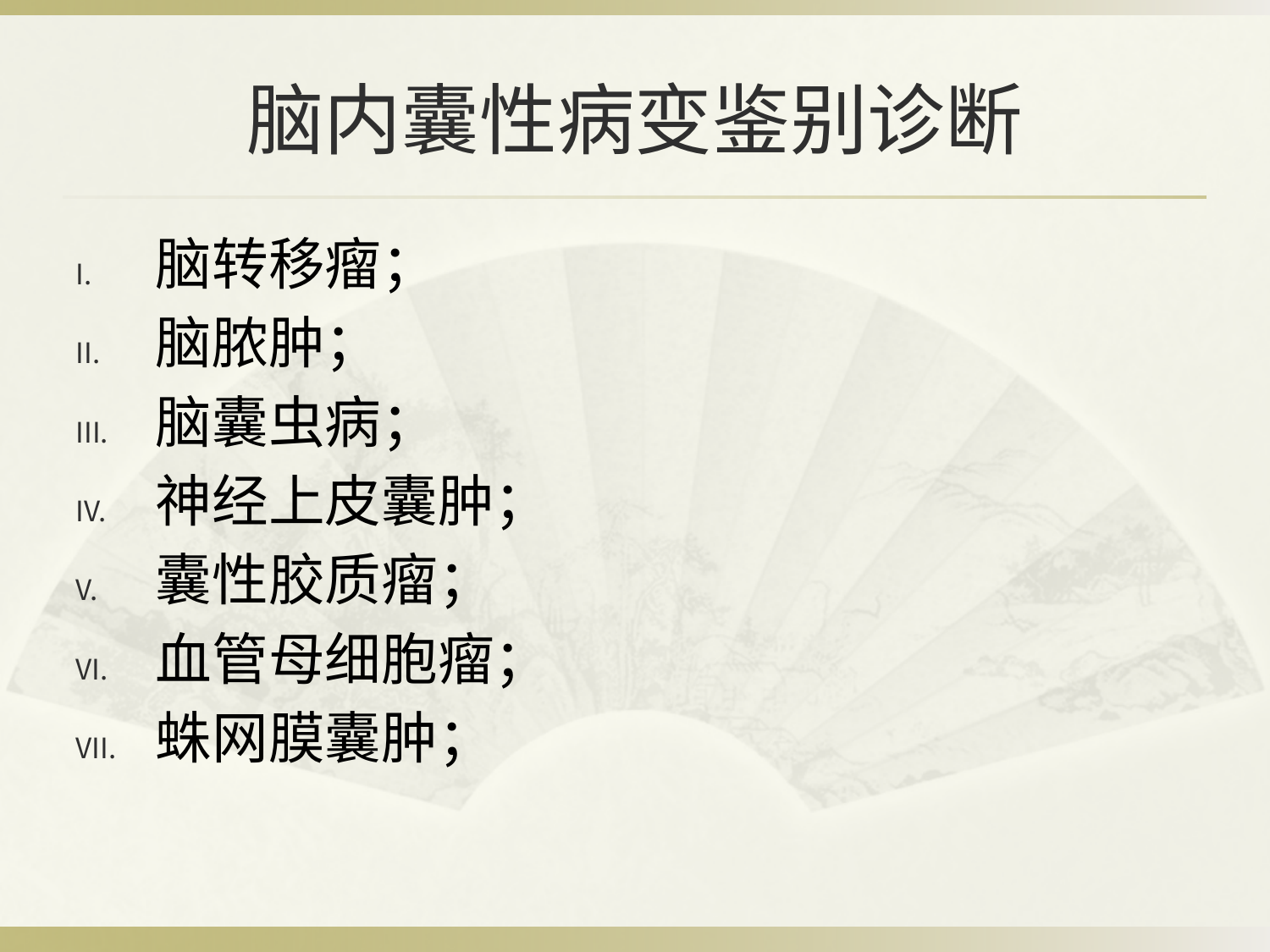

# 脑内囊性病变鉴别诊断
脑转移瘤；
脑脓肿；
脑囊虫病；
神经上皮囊肿；
囊性胶质瘤；
血管母细胞瘤；
蛛网膜囊肿；